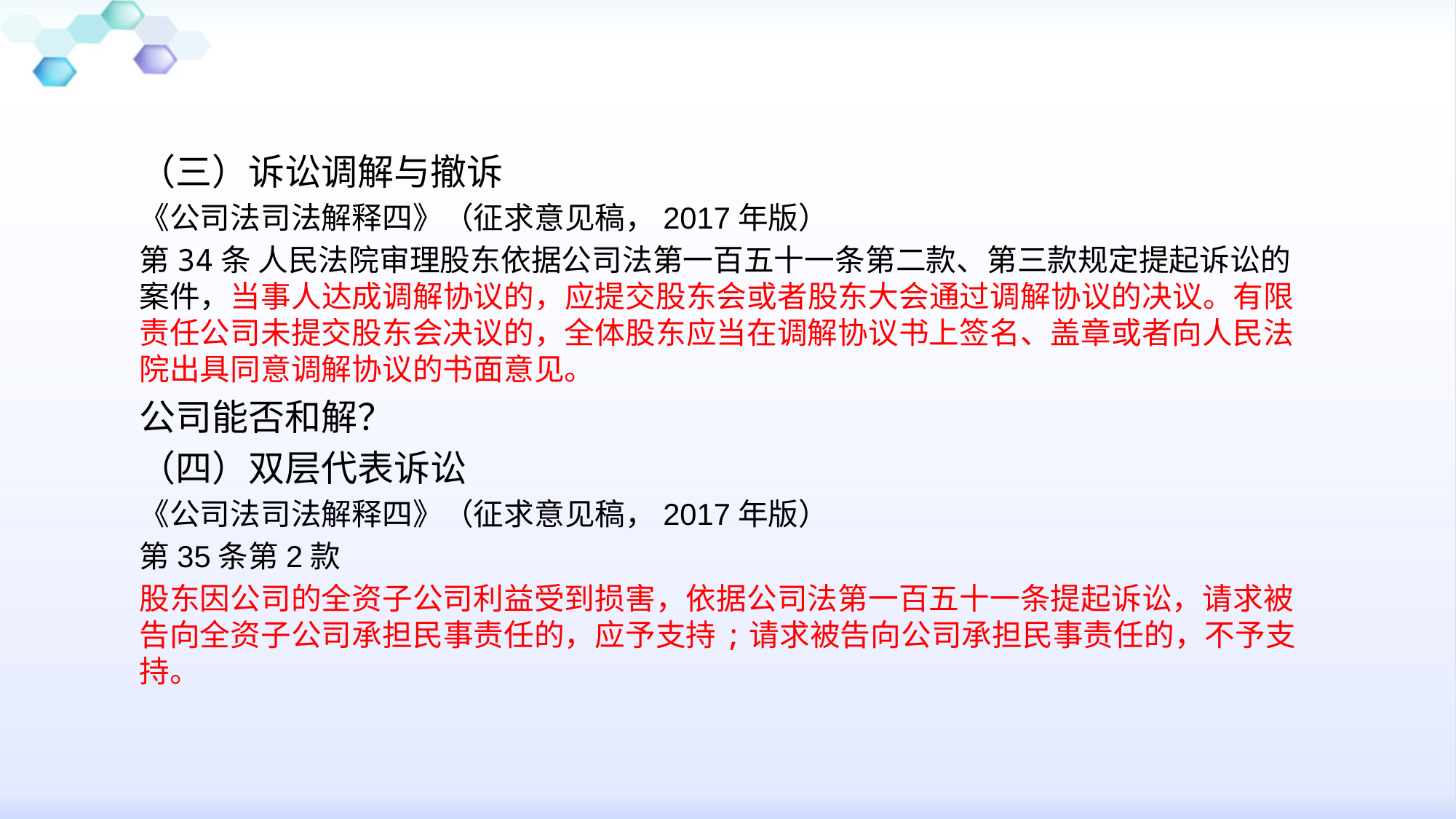

（三）诉讼调解与撤诉
《公司法司法解释四》（征求意见稿，2017年版）
第34条 人民法院审理股东依据公司法第一百五十一条第二款、第三款规定提起诉讼的案件，当事人达成调解协议的，应提交股东会或者股东大会通过调解协议的决议。有限责任公司未提交股东会决议的，全体股东应当在调解协议书上签名、盖章或者向人民法院出具同意调解协议的书面意见。
公司能否和解？
（四）双层代表诉讼
《公司法司法解释四》（征求意见稿，2017年版）
第35条第2款
股东因公司的全资子公司利益受到损害，依据公司法第一百五十一条提起诉讼，请求被告向全资子公司承担民事责任的，应予支持;请求被告向公司承担民事责任的，不予支持。